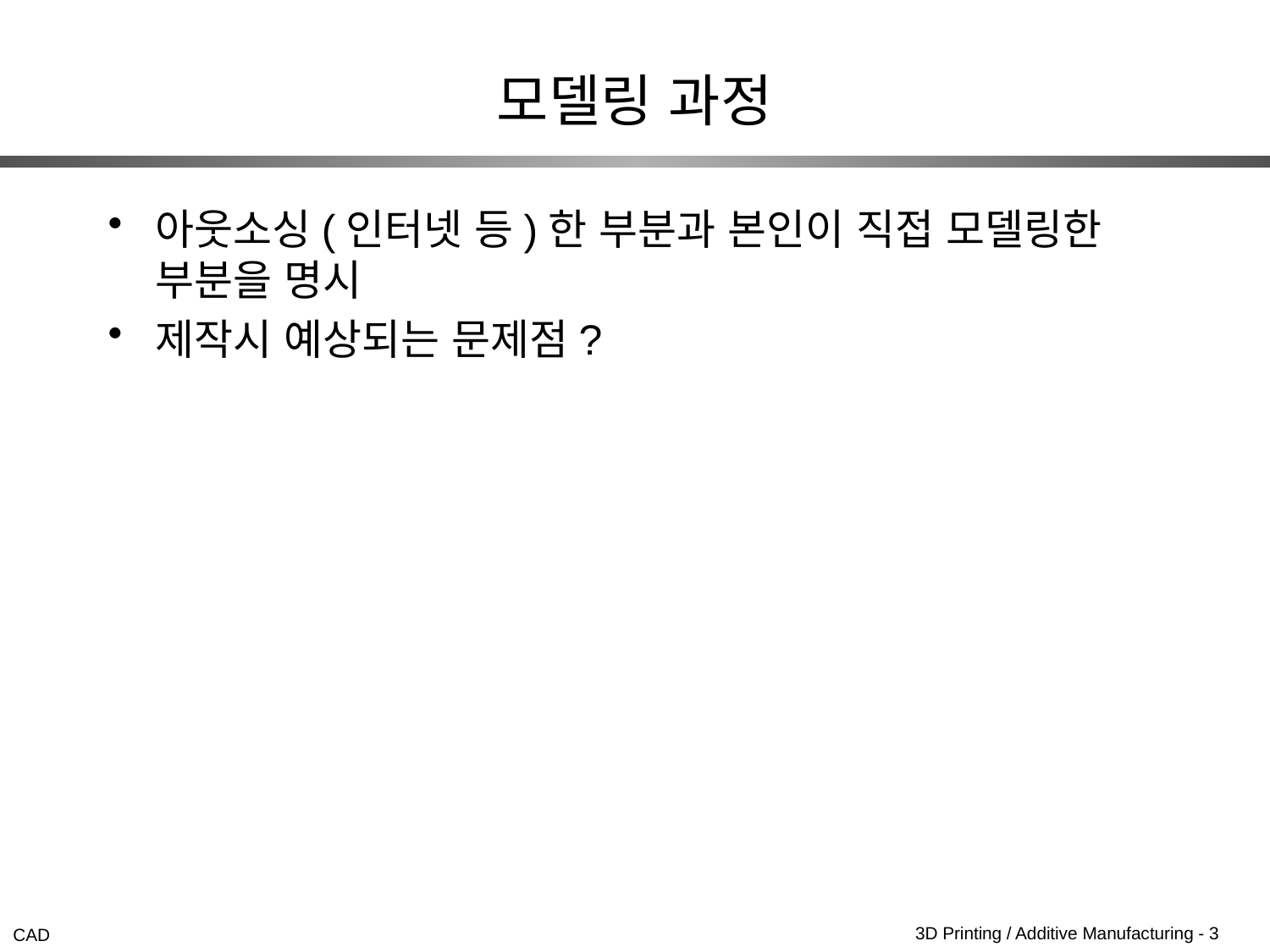

# 모델링 과정
아웃소싱(인터넷 등)한 부분과 본인이 직접 모델링한 부분을 명시
제작시 예상되는 문제점?